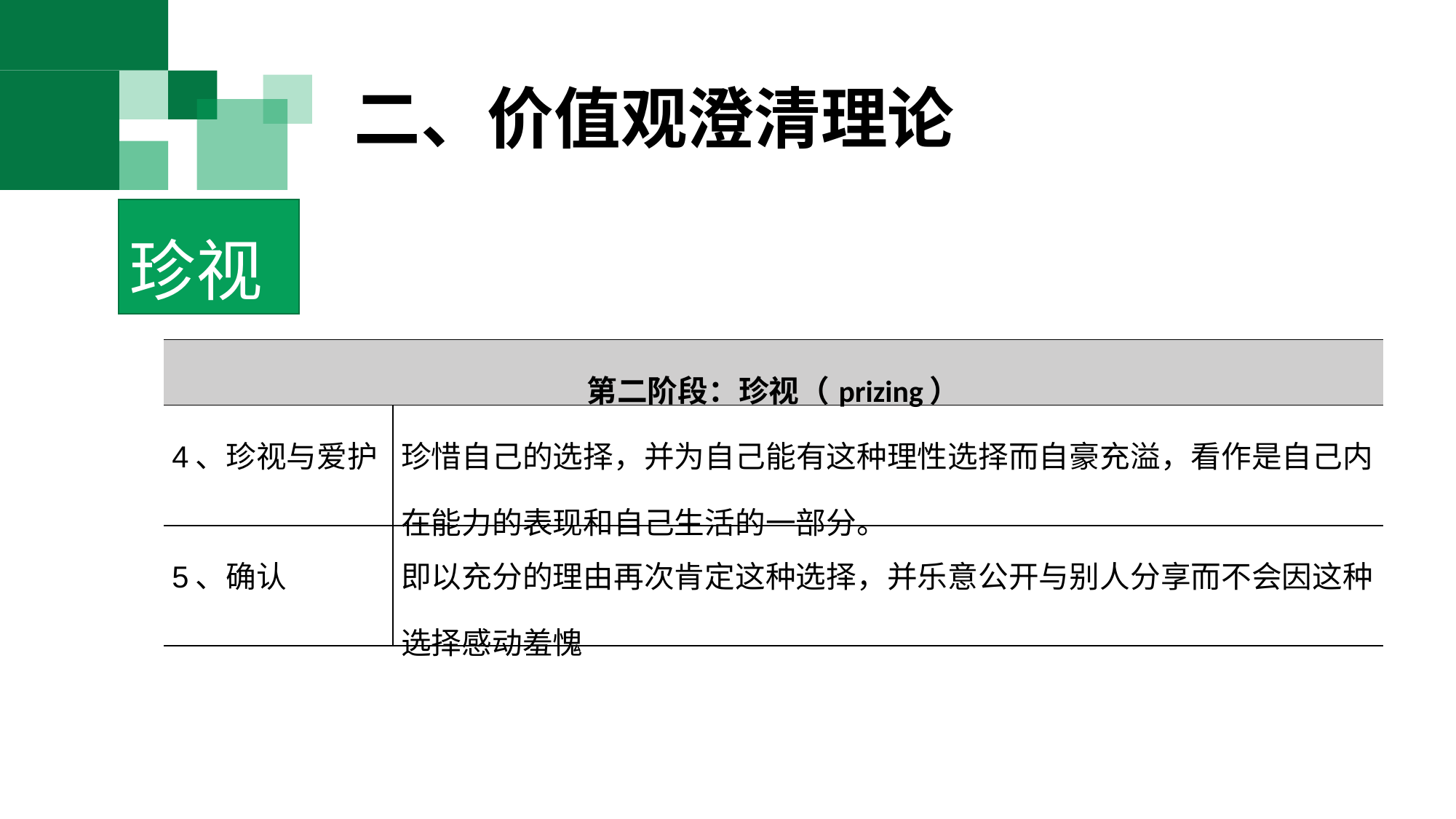

二、学业规划的特点是什么？
二、价值观澄清理论

珍视
| 第二阶段：珍视（prizing） |  |
| --- | --- |
| 4、珍视与爱护 | 珍惜自己的选择，并为自己能有这种理性选择而自豪充溢，看作是自己内在能力的表现和自己生活的一部分。 |
| 5、确认 | 即以充分的理由再次肯定这种选择，并乐意公开与别人分享而不会因这种选择感动羞愧 |